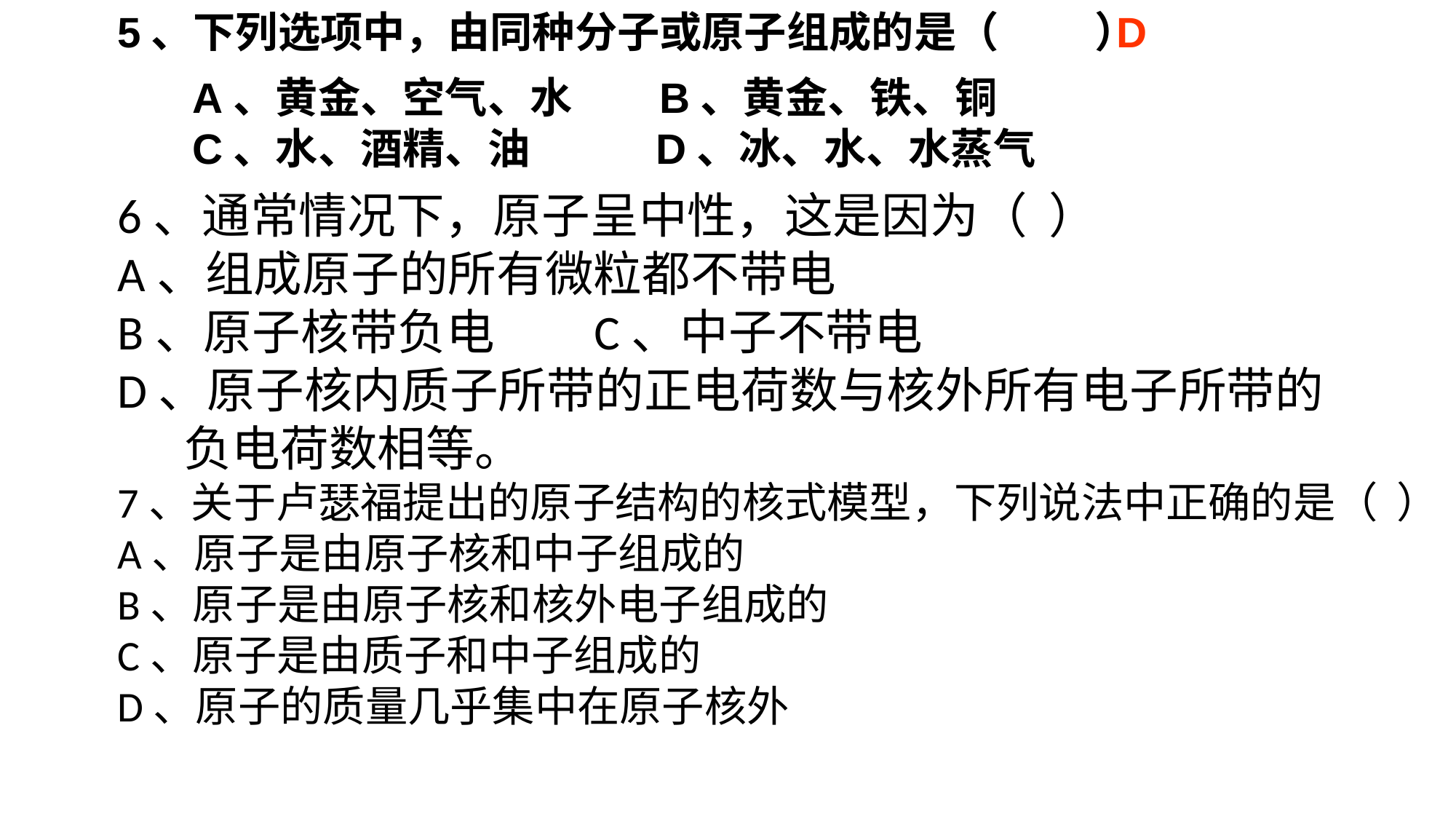

5、下列选项中，由同种分子或原子组成的是（          ）
D
A、黄金、空气、水        B、黄金、铁、铜                      C、水、酒精、油            D、冰、水、水蒸气
6、通常情况下，原子呈中性，这是因为（  ）
A、组成原子的所有微粒都不带电
B、原子核带负电        C、中子不带电
D、原子核内质子所带的正电荷数与核外所有电子所带的
     负电荷数相等。
7、关于卢瑟福提出的原子结构的核式模型，下列说法中正确的是（  ）
A、原子是由原子核和中子组成的
B、原子是由原子核和核外电子组成的
C、原子是由质子和中子组成的
D、原子的质量几乎集中在原子核外